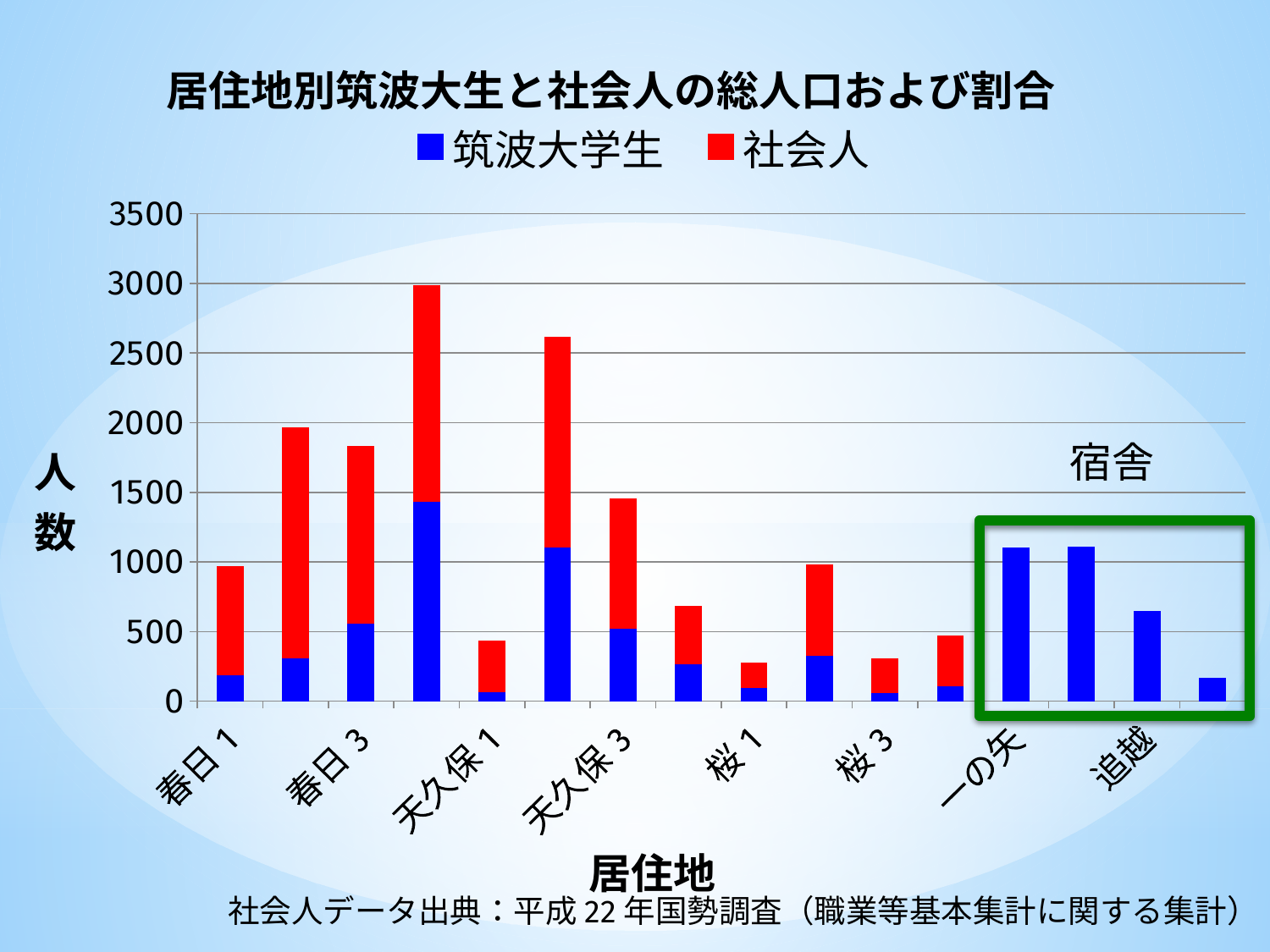

### Chart: 居住地別筑波大生と社会人の総人口および割合

| Category | 筑波大学生 | 社会人 |
|---|---|---|
| 春日1 | 192.2033252592715 | 772.0 |
| 春日2 | 308.3989718932856 | 1658.0 |
| 春日3 | 560.0105976872409 | 1268.0 |
| 春日4 | 1438.030333530731 | 1544.0 |
| 天久保1 | 68.86293437640433 | 362.0 |
| 天久保2 | 1105.554592709633 | 1506.0 |
| 天久保3 | 525.6068868729694 | 929.0 |
| 天久保4 | 270.2987288107872 | 408.0 |
| 桜1 | 101.1718315494196 | 175.0 |
| 桜2 | 329.0363170210824 | 653.0 |
| 桜3 | 62.8905979901798 | 241.0 |
| 柴崎 | 112.0 | 356.0 |
| 一の矢 | 1103.0 | 0.0 |
| 平砂 | 1107.0 | 0.0 |
| 追越 | 643.0 | 0.0 |
| 春日 | 167.0 | 0.0 |
社会人データ出典：平成22年国勢調査（職業等基本集計に関する集計）